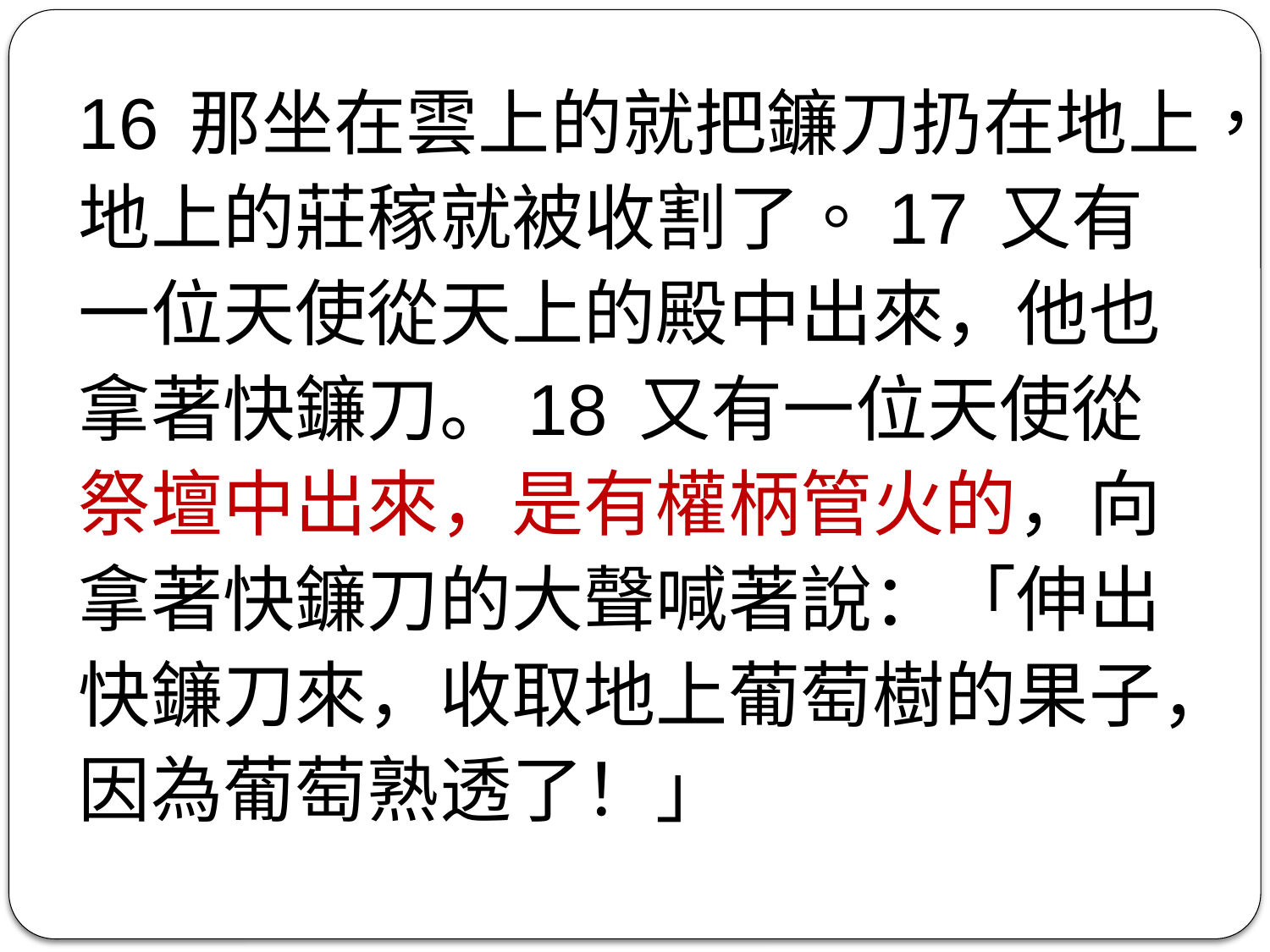

16 那坐在雲上的就把鐮刀扔在地上，地上的莊稼就被收割了。17 又有一位天使從天上的殿中出來，他也拿著快鐮刀。18 又有一位天使從祭壇中出來，是有權柄管火的，向拿著快鐮刀的大聲喊著說：「伸出快鐮刀來，收取地上葡萄樹的果子，因為葡萄熟透了！」